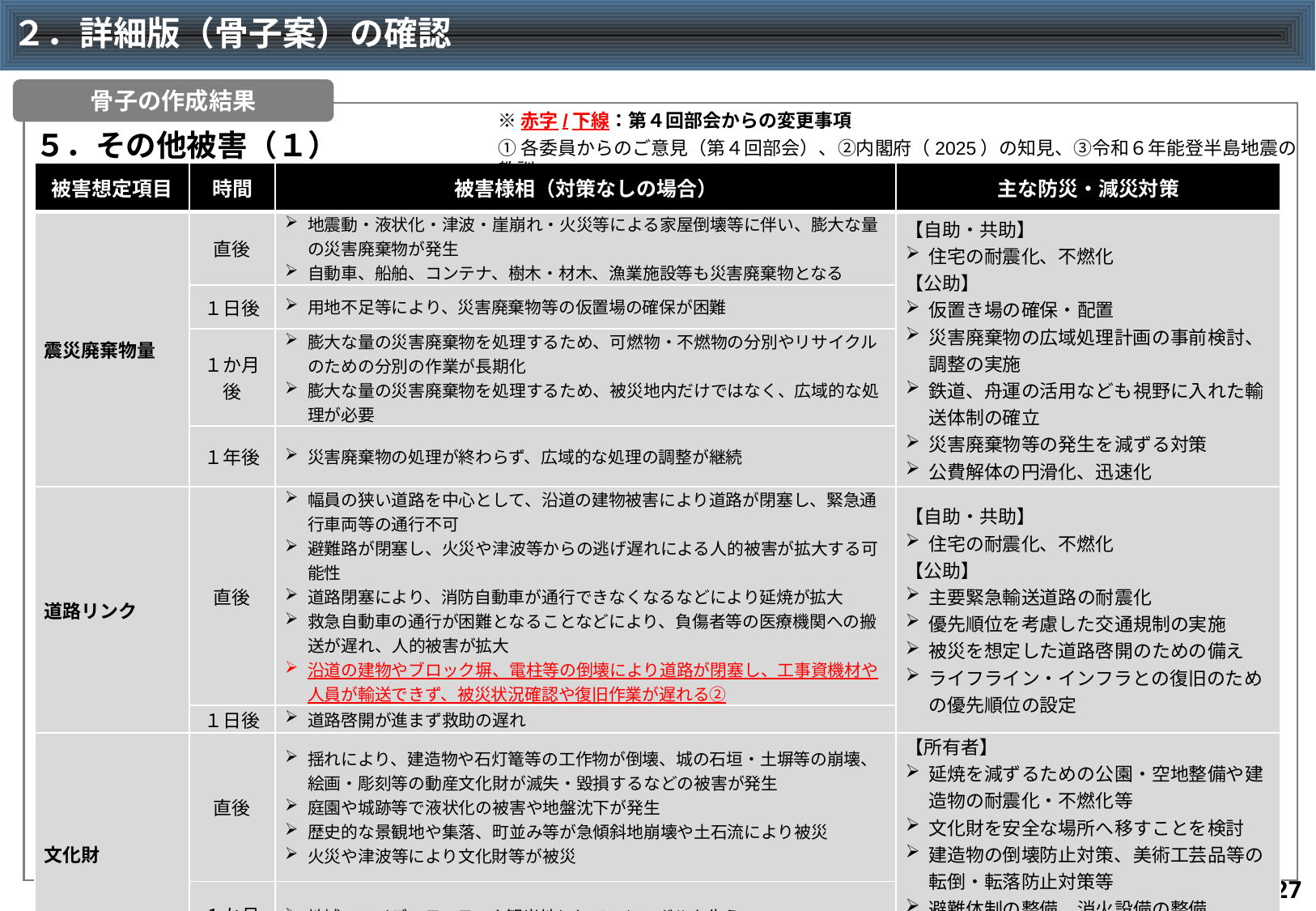

# ２．詳細版（骨子案）の確認
骨子の作成結果
※赤字/下線：第４回部会からの変更事項
５．その他被害（１）
①各委員からのご意見（第４回部会）、②内閣府（2025）の知見、③令和６年能登半島地震の教訓
| 被害想定項目 | 時間 | 被害様相（対策なしの場合） | 主な防災・減災対策 |
| --- | --- | --- | --- |
| 震災廃棄物量 | 直後 | 地震動・液状化・津波・崖崩れ・火災等による家屋倒壊等に伴い、膨大な量の災害廃棄物が発生 自動車、船舶、コンテナ、樹木・材木、漁業施設等も災害廃棄物となる | 【自助・共助】 住宅の耐震化、不燃化 【公助】 仮置き場の確保・配置 災害廃棄物の広域処理計画の事前検討、調整の実施 鉄道、舟運の活用なども視野に入れた輸送体制の確立 災害廃棄物等の発生を減ずる対策 公費解体の円滑化、迅速化 |
|  | １日後 | 用地不足等により、災害廃棄物等の仮置場の確保が困難 |  |
|  | １か月後 | 膨大な量の災害廃棄物を処理するため、可燃物・不燃物の分別やリサイクルのための分別の作業が長期化 膨大な量の災害廃棄物を処理するため、被災地内だけではなく、広域的な処理が必要 |  |
|  | １年後 | 災害廃棄物の処理が終わらず、広域的な処理の調整が継続 |  |
| 道路リンク | 直後 | 幅員の狭い道路を中心として、沿道の建物被害により道路が閉塞し、緊急通行車両等の通行不可 避難路が閉塞し、火災や津波等からの逃げ遅れによる人的被害が拡大する可能性 道路閉塞により、消防自動車が通行できなくなるなどにより延焼が拡大 救急自動車の通行が困難となることなどにより、負傷者等の医療機関への搬送が遅れ、人的被害が拡大 沿道の建物やブロック塀、電柱等の倒壊により道路が閉塞し、工事資機材や人員が輸送できず、被災状況確認や復旧作業が遅れる② | 【自助・共助】 住宅の耐震化、不燃化 【公助】 主要緊急輸送道路の耐震化 優先順位を考慮した交通規制の実施 被災を想定した道路啓開のための備え ライフライン・インフラとの復旧のための優先順位の設定 |
|  | １日後 | 道路啓開が進まず救助の遅れ |  |
| 文化財 | 直後 | 揺れにより、建造物や石灯篭等の工作物が倒壊、城の石垣・土塀等の崩壊、絵画・彫刻等の動産文化財が滅失・毀損するなどの被害が発生 庭園や城跡等で液状化の被害や地盤沈下が発生 歴史的な景観地や集落、町並み等が急傾斜地崩壊や土石流により被災 火災や津波等により文化財等が被災 | 【所有者】 延焼を減ずるための公園・空地整備や建造物の耐震化・不燃化等 文化財を安全な場所へ移すことを検討 建造物の倒壊防止対策、美術工芸品等の転倒・転落防止対策等 避難体制の整備、消火設備の整備 【公助】 消防力強化 |
|  | １か月後 | 地域のアイデンティティや観光地としてのシンボルを失う 観光客数が減少する一因となる |  |
27